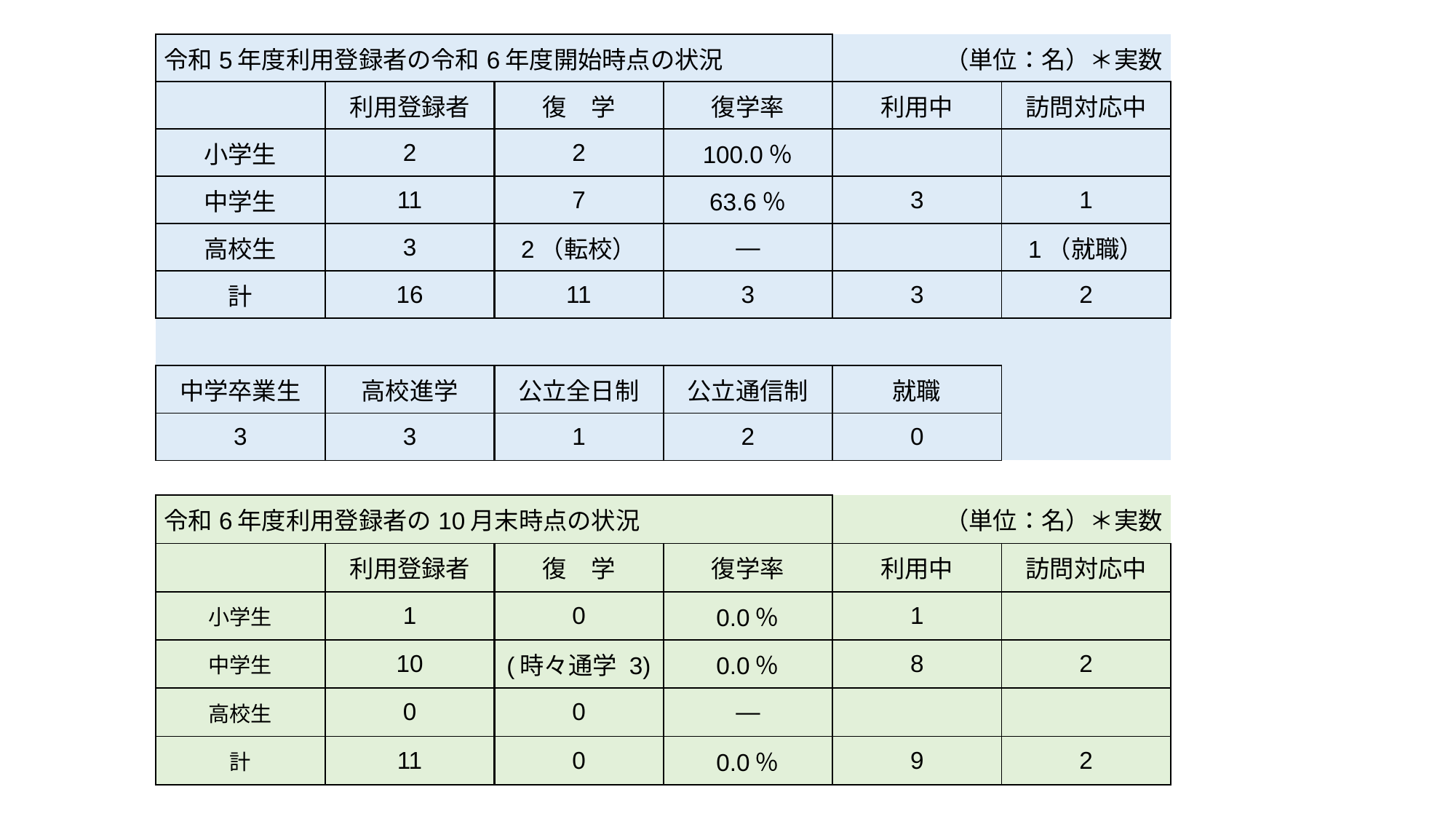

| 令和5年度利用登録者の令和6年度開始時点の状況 |  |  |  | （単位：名）＊実数 |  |
| --- | --- | --- | --- | --- | --- |
|  | 利用登録者 | 復　学 | 復学率 | 利用中 | 訪問対応中 |
| 小学生 | 2 | 2 | 100.0％ |  |  |
| 中学生 | 11 | 7 | 63.6％ | 3 | 1 |
| 高校生 | 3 | 2（転校） | ― |  | 1（就職） |
| 計 | 16 | 11 | 3 | 3 | 2 |
|  |  |  |  |  |  |
| 中学卒業生 | 高校進学 | 公立全日制 | 公立通信制 | 就職 |  |
| 3 | 3 | 1 | 2 | 0 |  |
| 令和6年度利用登録者の10月末時点の状況 |  |  |  | （単位：名）＊実数 |  |
| --- | --- | --- | --- | --- | --- |
|  | 利用登録者 | 復　学 | 復学率 | 利用中 | 訪問対応中 |
| 小学生 | 1 | 0 | 0.0％ | 1 |  |
| 中学生 | 10 | (時々通学 3) | 0.0％ | 8 | 2 |
| 高校生 | 0 | 0 | ― |  |  |
| 計 | 11 | 0 | 0.0％ | 9 | 2 |